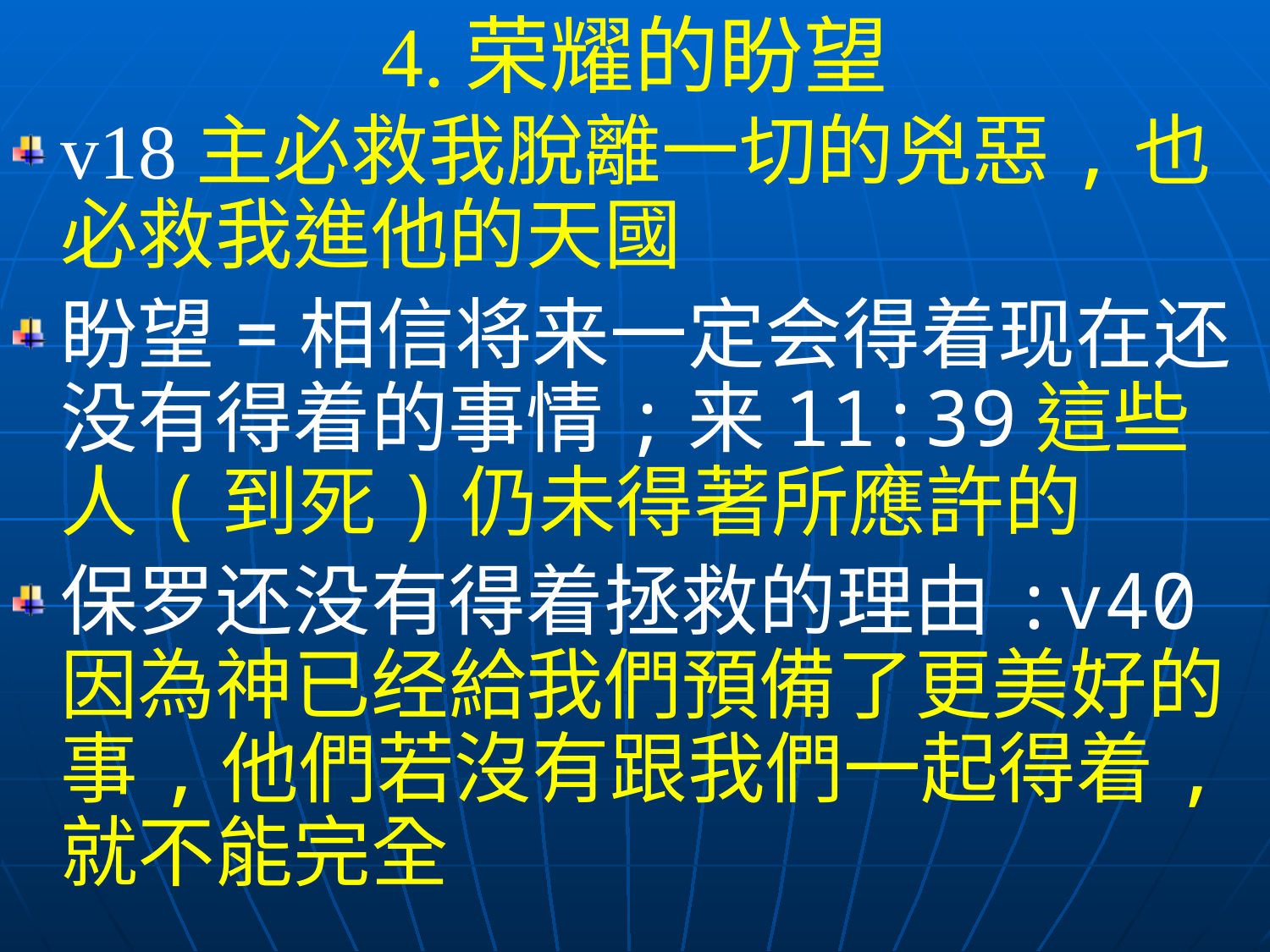

4.荣耀的盼望
v18主必救我脫離一切的兇惡,也必救我進他的天國
盼望=相信将来一定会得着现在还没有得着的事情;来11:39這些人(到死)仍未得著所應許的
保罗还没有得着拯救的理由:v40因為神已经給我們預備了更美好的事,他們若沒有跟我們一起得着,就不能完全